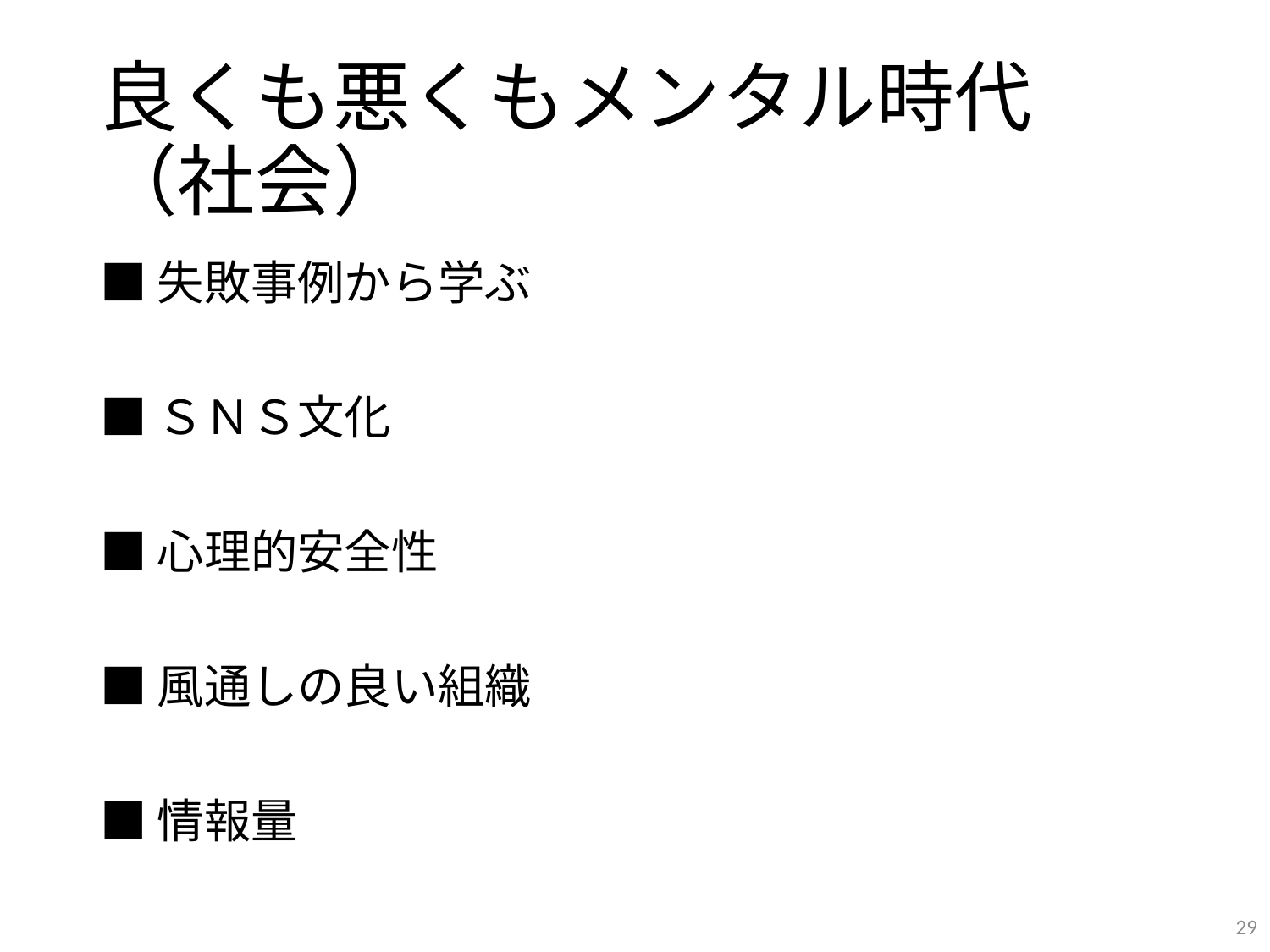

# 良くも悪くもメンタル時代（社会）
■失敗事例から学ぶ

■ＳＮＳ文化

■心理的安全性

■風通しの良い組織

■情報量

29